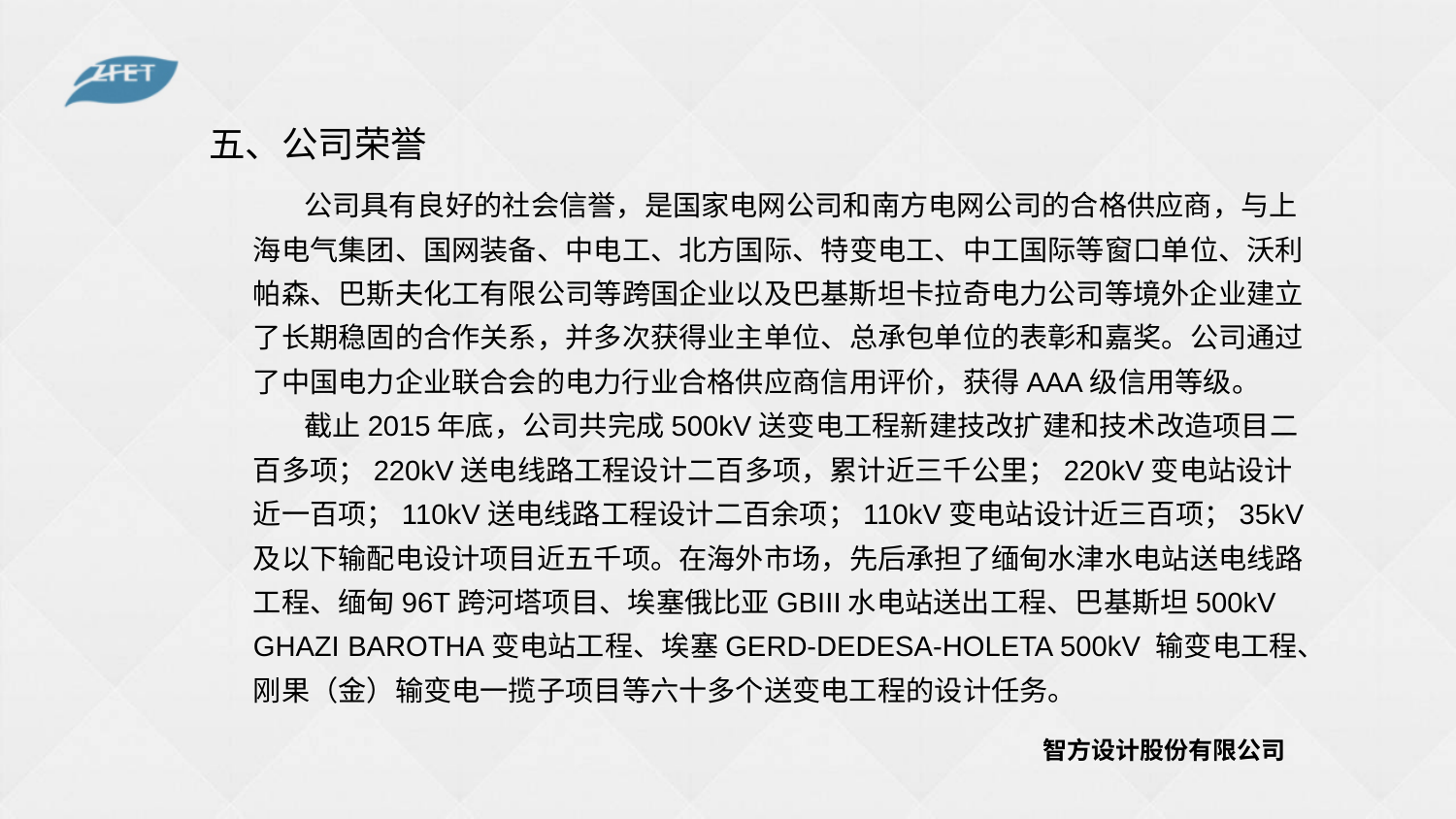

五、公司荣誉
       公司具有良好的社会信誉，是国家电网公司和南方电网公司的合格供应商，与上海电气集团、国网装备、中电工、北方国际、特变电工、中工国际等窗口单位、沃利帕森、巴斯夫化工有限公司等跨国企业以及巴基斯坦卡拉奇电力公司等境外企业建立了长期稳固的合作关系，并多次获得业主单位、总承包单位的表彰和嘉奖。公司通过了中国电力企业联合会的电力行业合格供应商信用评价，获得AAA级信用等级。
       截止2015年底，公司共完成500kV送变电工程新建技改扩建和技术改造项目二百多项；220kV送电线路工程设计二百多项，累计近三千公里；220kV变电站设计近一百项；110kV送电线路工程设计二百余项；110kV变电站设计近三百项；35kV及以下输配电设计项目近五千项。在海外市场，先后承担了缅甸水津水电站送电线路工程、缅甸96T跨河塔项目、埃塞俄比亚GBIII水电站送出工程、巴基斯坦500kV GHAZI BAROTHA变电站工程、埃塞GERD-DEDESA-HOLETA 500kV 输变电工程、刚果（金）输变电一揽子项目等六十多个送变电工程的设计任务。
          智方设计股份有限公司